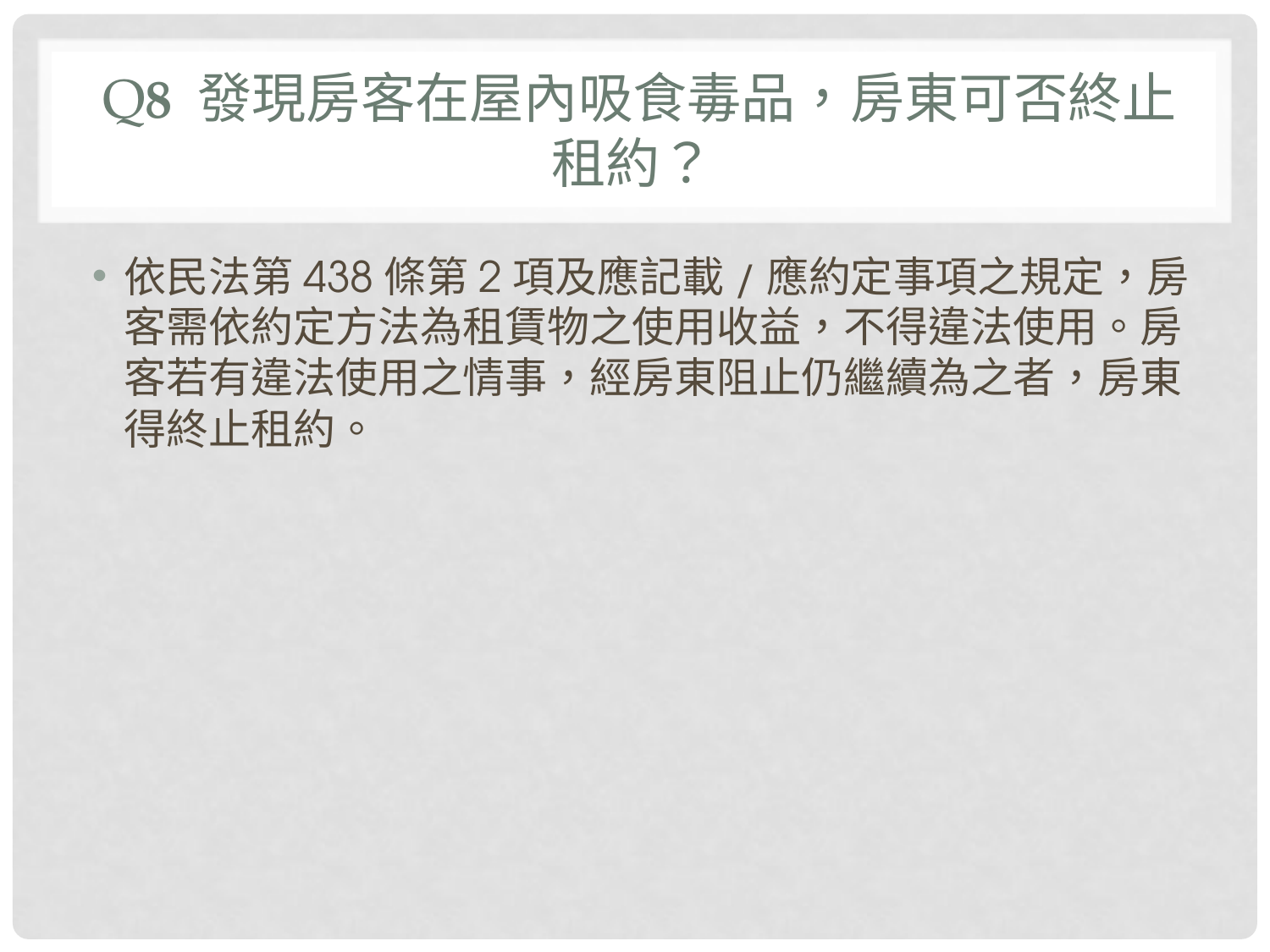

# q8 發現房客在屋內吸食毒品，房東可否終止租約？
依民法第438條第2項及應記載/應約定事項之規定，房客需依約定方法為租賃物之使用收益，不得違法使用。房客若有違法使用之情事，經房東阻止仍繼續為之者，房東得終止租約。